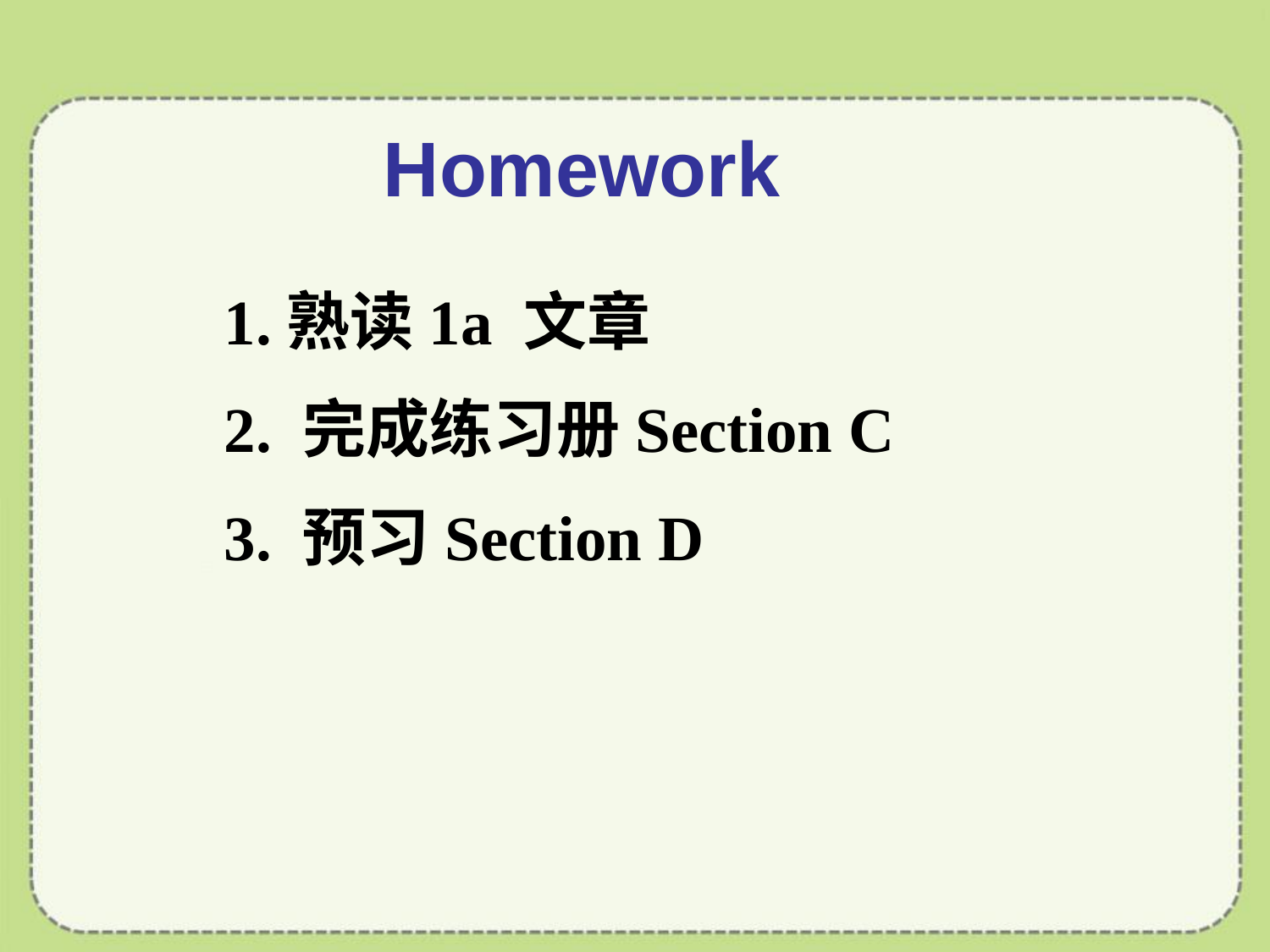

# Homework
1.熟读1a 文章
2. 完成练习册Section C
3. 预习Section D